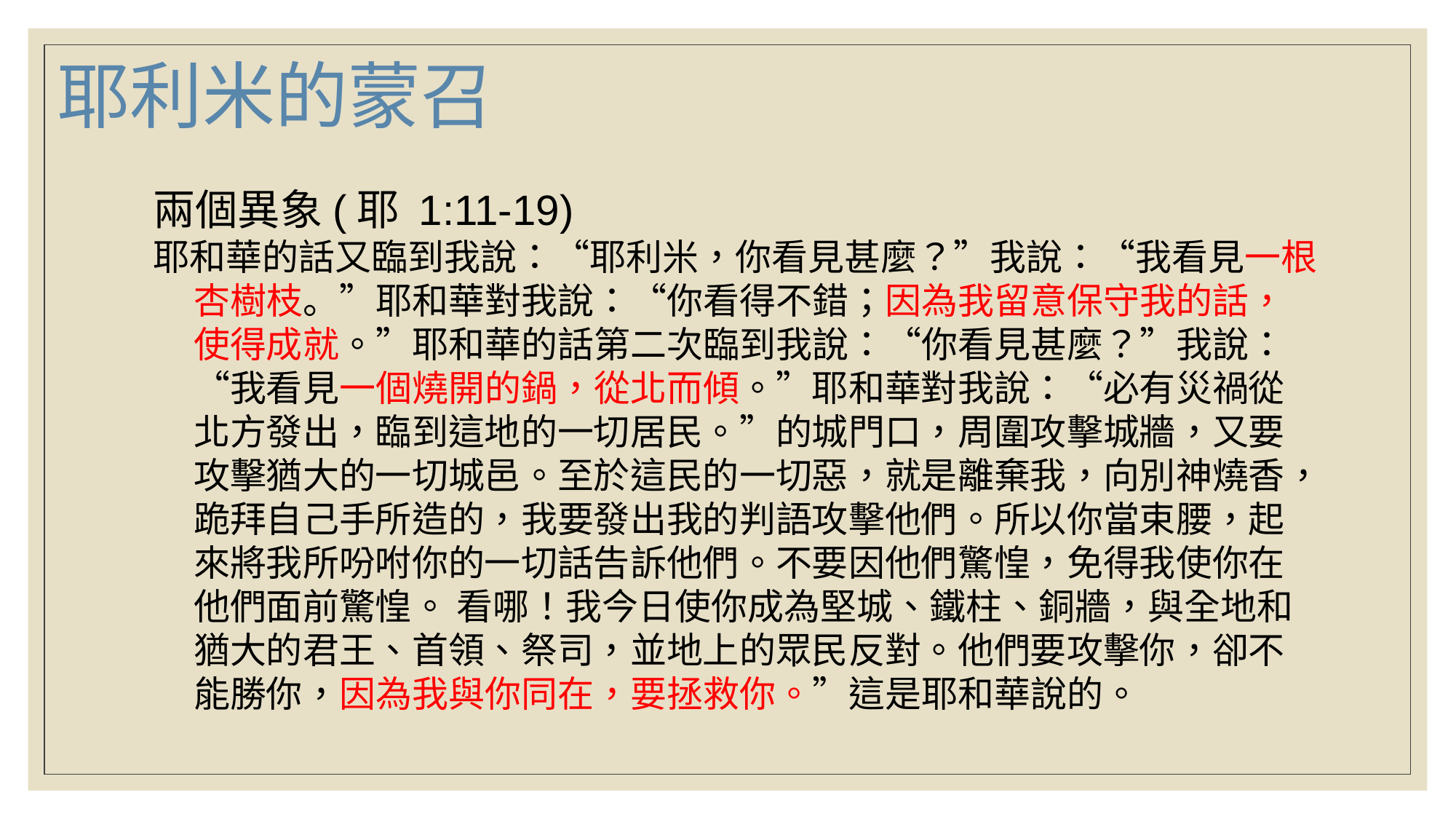

耶利米的蒙召
兩個異象(耶 1:11-19)
耶和華的話又臨到我說：“耶利米，你看見甚麼？”我說：“我看見一根杏樹枝。”耶和華對我說：“你看得不錯；因為我留意保守我的話，使得成就。”耶和華的話第二次臨到我說：“你看見甚麼？”我說：“我看見一個燒開的鍋，從北而傾。”耶和華對我說：“必有災禍從北方發出，臨到這地的一切居民。”的城門口，周圍攻擊城牆，又要攻擊猶大的一切城邑。至於這民的一切惡，就是離棄我，向別神燒香，跪拜自己手所造的，我要發出我的判語攻擊他們。所以你當束腰，起來將我所吩咐你的一切話告訴他們。不要因他們驚惶，免得我使你在他們面前驚惶。 看哪！我今日使你成為堅城、鐵柱、銅牆，與全地和猶大的君王、首領、祭司，並地上的眾民反對。他們要攻擊你，卻不能勝你，因為我與你同在，要拯救你。”這是耶和華說的。